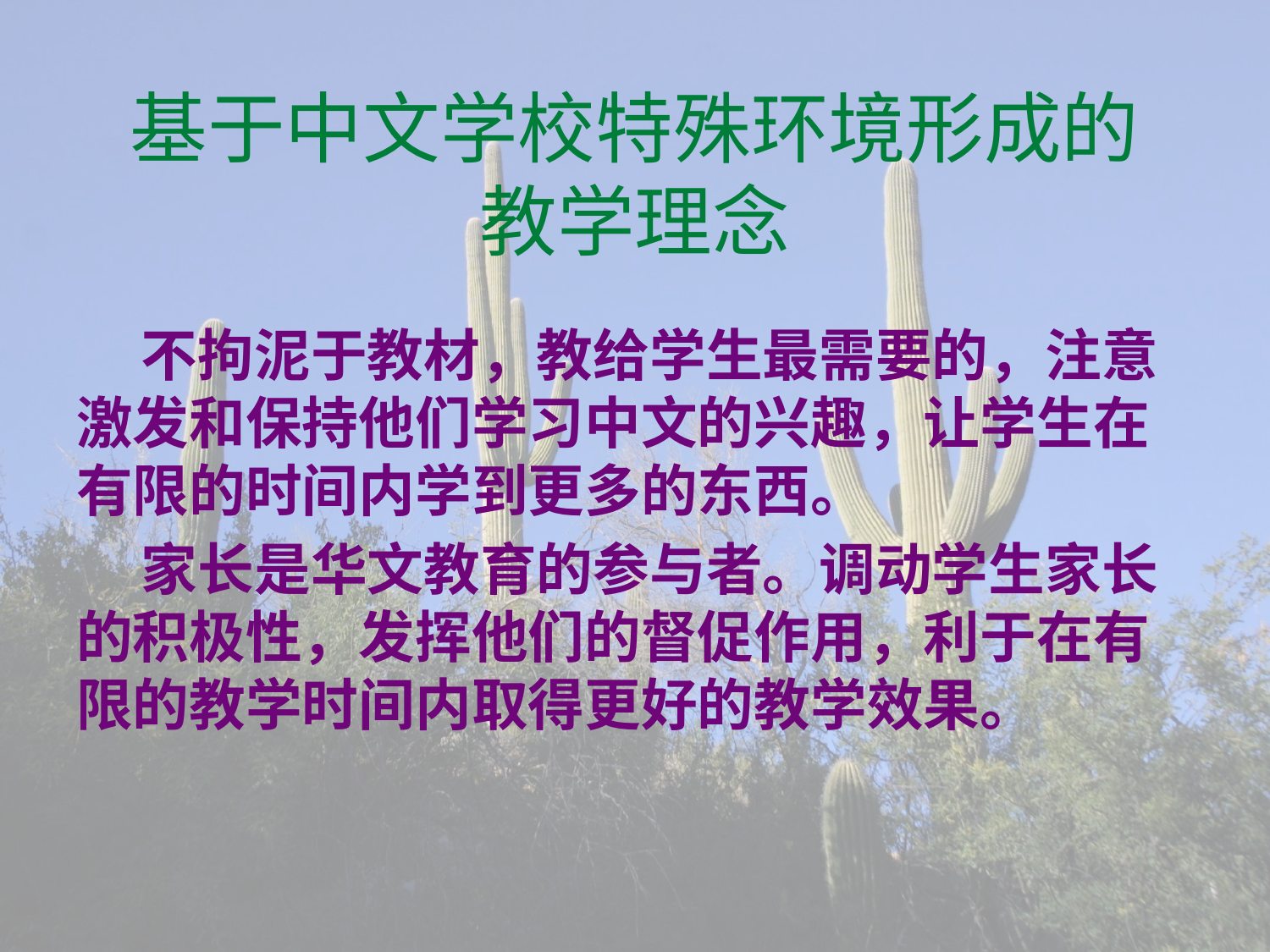

# 基于中文学校特殊环境形成的 教学理念
    不拘泥于教材，教给学生最需要的，注意激发和保持他们学习中文的兴趣，让学生在有限的时间内学到更多的东西。
    家长是华文教育的参与者。调动学生家长的积极性，发挥他们的督促作用，利于在有限的教学时间内取得更好的教学效果。